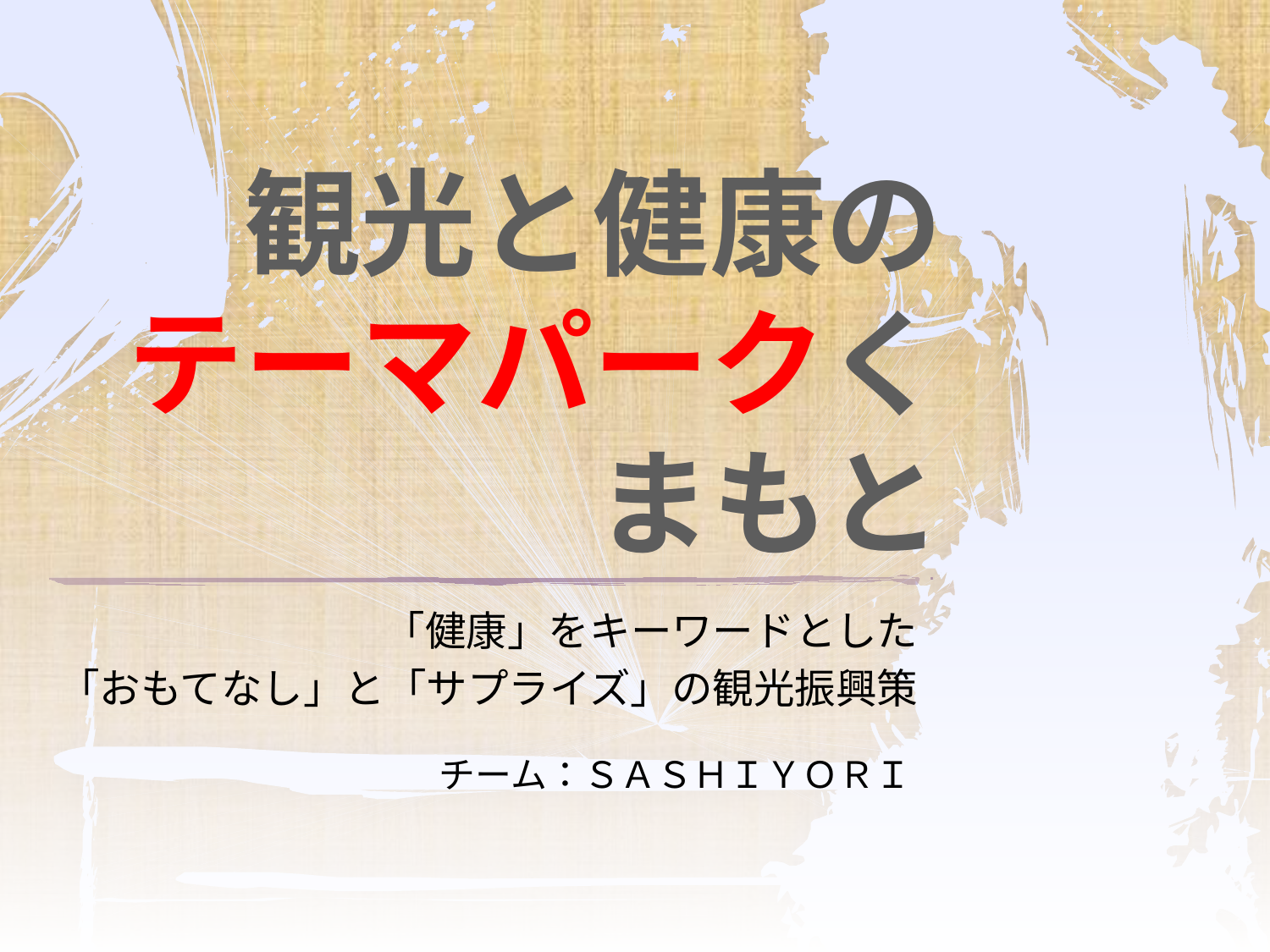

# 観光と健康の テーマパークくまもと
「健康」をキーワードとした
「おもてなし」と「サプライズ」の観光振興策
チーム：ＳＡＳＨＩＹＯＲＩ